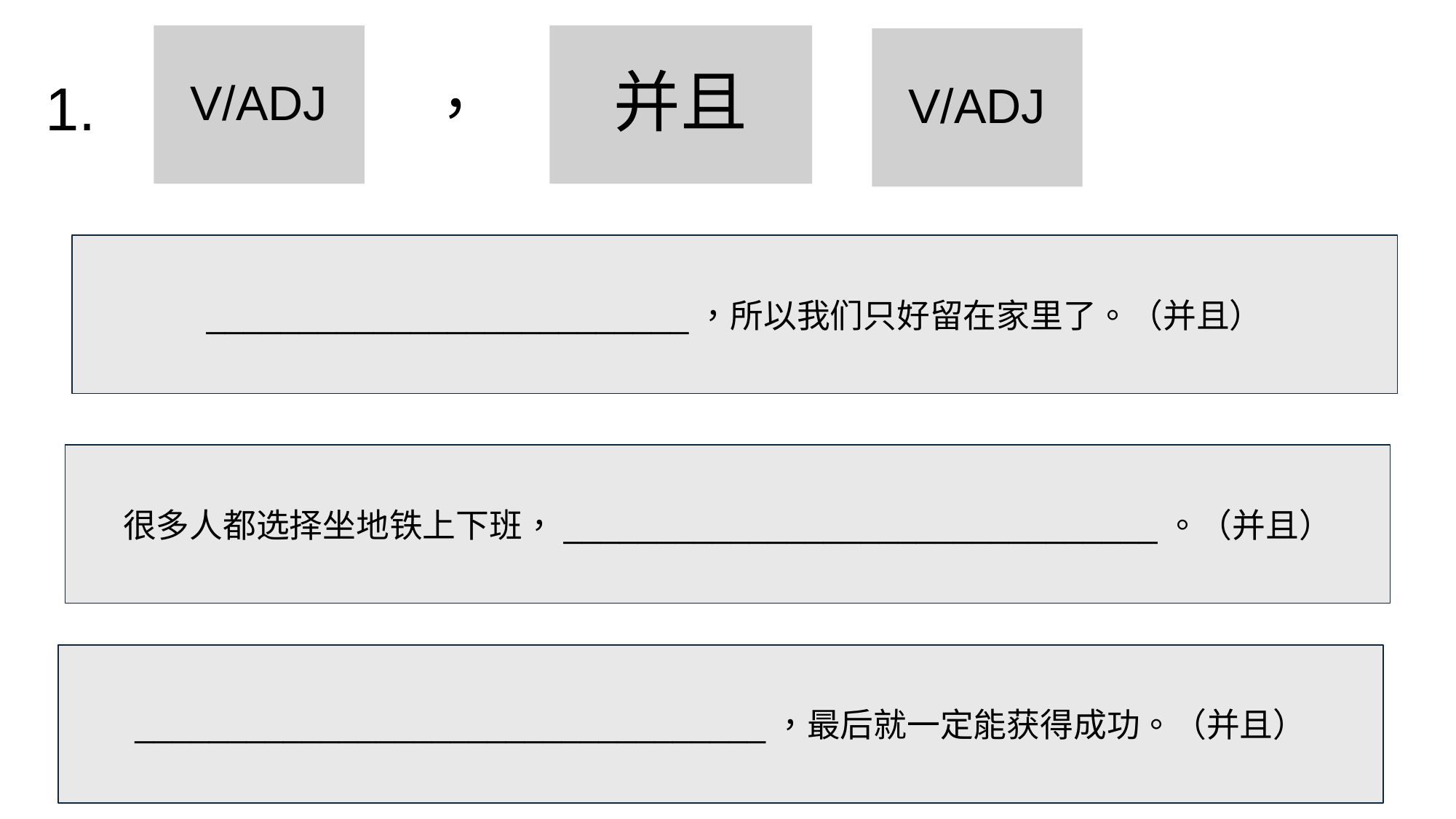

V/ADJ
并且
V/ADJ
1.
，
__________________________，所以我们只好留在家里了。（并且）
很多人都选择坐地铁上下班，________________________________。（并且）
__________________________________，最后就一定能获得成功。（并且）